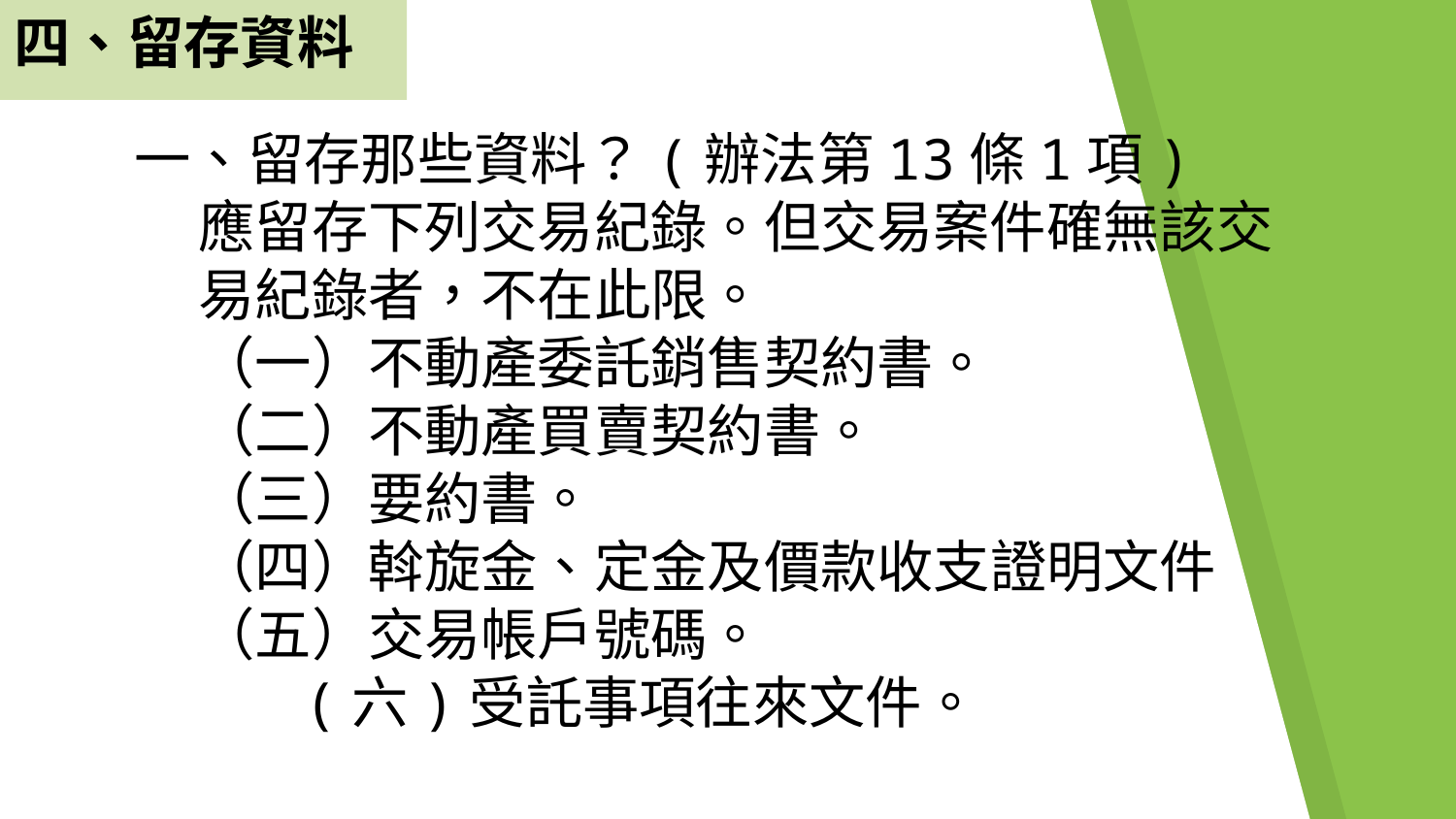

四、留存資料
一、留存那些資料？(辦法第13條1項)
    應留存下列交易紀錄。但交易案件確無該交
    易紀錄者，不在此限。
    （一）不動產委託銷售契約書。
    （二）不動產買賣契約書。
    （三）要約書。
    （四）斡旋金、定金及價款收支證明文件
    （五）交易帳戶號碼。
     (六)受託事項往來文件。